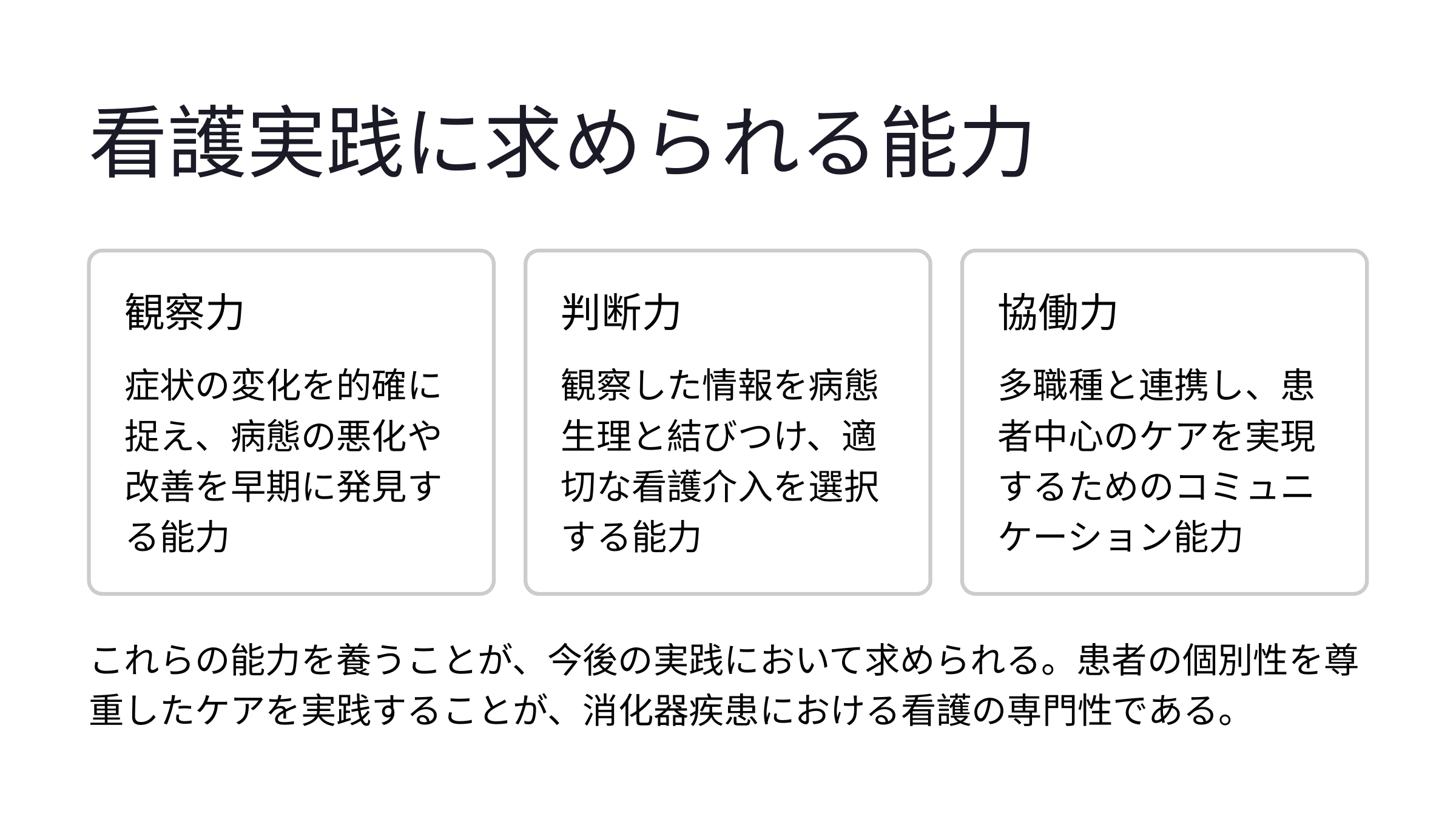

看護実践に求められる能力

観察力
判断力
協働力
症状の変化を的確に捉え、病態の悪化や改善を早期に発見する能力
観察した情報を病態生理と結びつけ、適切な看護介入を選択する能力
多職種と連携し、患者中心のケアを実現するためのコミュニケーション能力
これらの能力を養うことが、今後の実践において求められる。患者の個別性を尊重したケアを実践することが、消化器疾患における看護の専門性である。